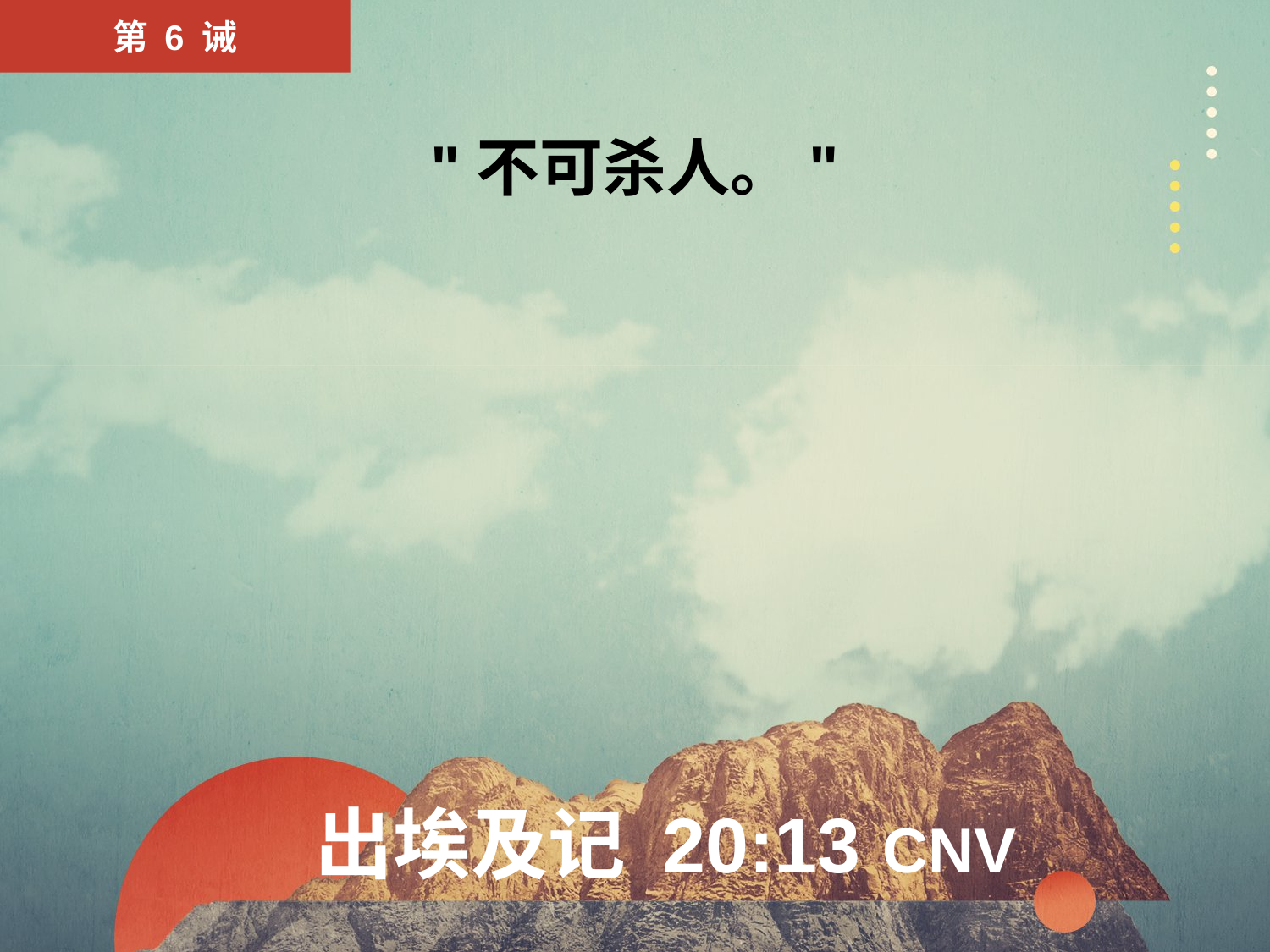

第 6 诫
"不可杀人。"
# 出埃及记 20:13 CNV